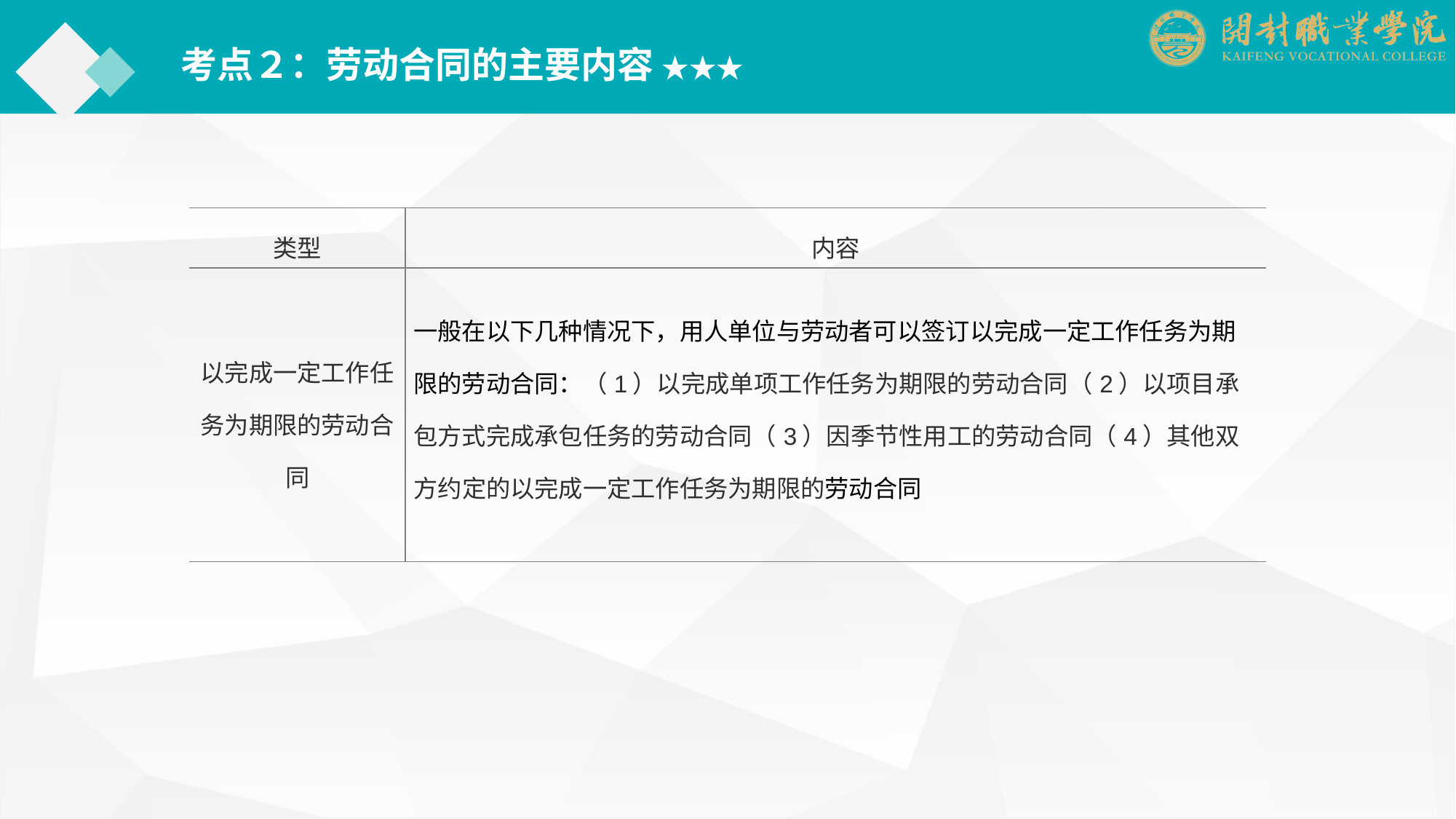

考点２：劳动合同的主要内容 ★★★
| 类型 | 内容 |
| --- | --- |
| 以完成一定工作任务为期限的劳动合同 | 一般在以下几种情况下，用人单位与劳动者可以签订以完成一定工作任务为期限的劳动合同：（1）以完成单项工作任务为期限的劳动合同（2）以项目承包方式完成承包任务的劳动合同（3）因季节性用工的劳动合同（4）其他双方约定的以完成一定工作任务为期限的劳动合同 |